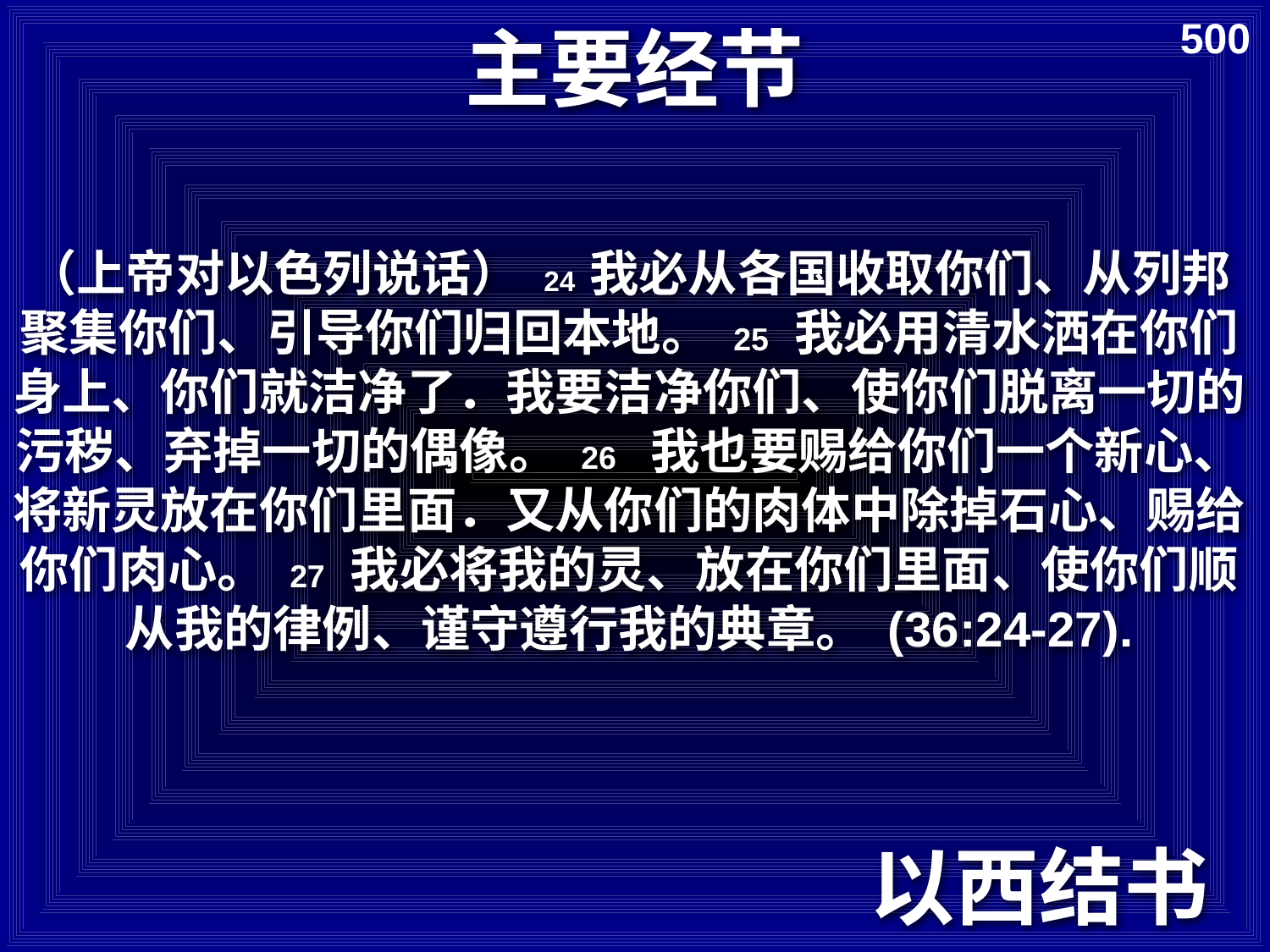

# 主要经节
500

（上帝对以色列说话） 24 我必从各国收取你们、从列邦聚集你们、引导你们归回本地。 25 我必用清水洒在你们身上、你们就洁净了．我要洁净你们、使你们脱离一切的污秽、弃掉一切的偶像。 26  我也要赐给你们一个新心、将新灵放在你们里面．又从你们的肉体中除掉石心、赐给你们肉心。 27 我必将我的灵、放在你们里面、使你们顺从我的律例、谨守遵行我的典章。 (36:24-27).
以西结书